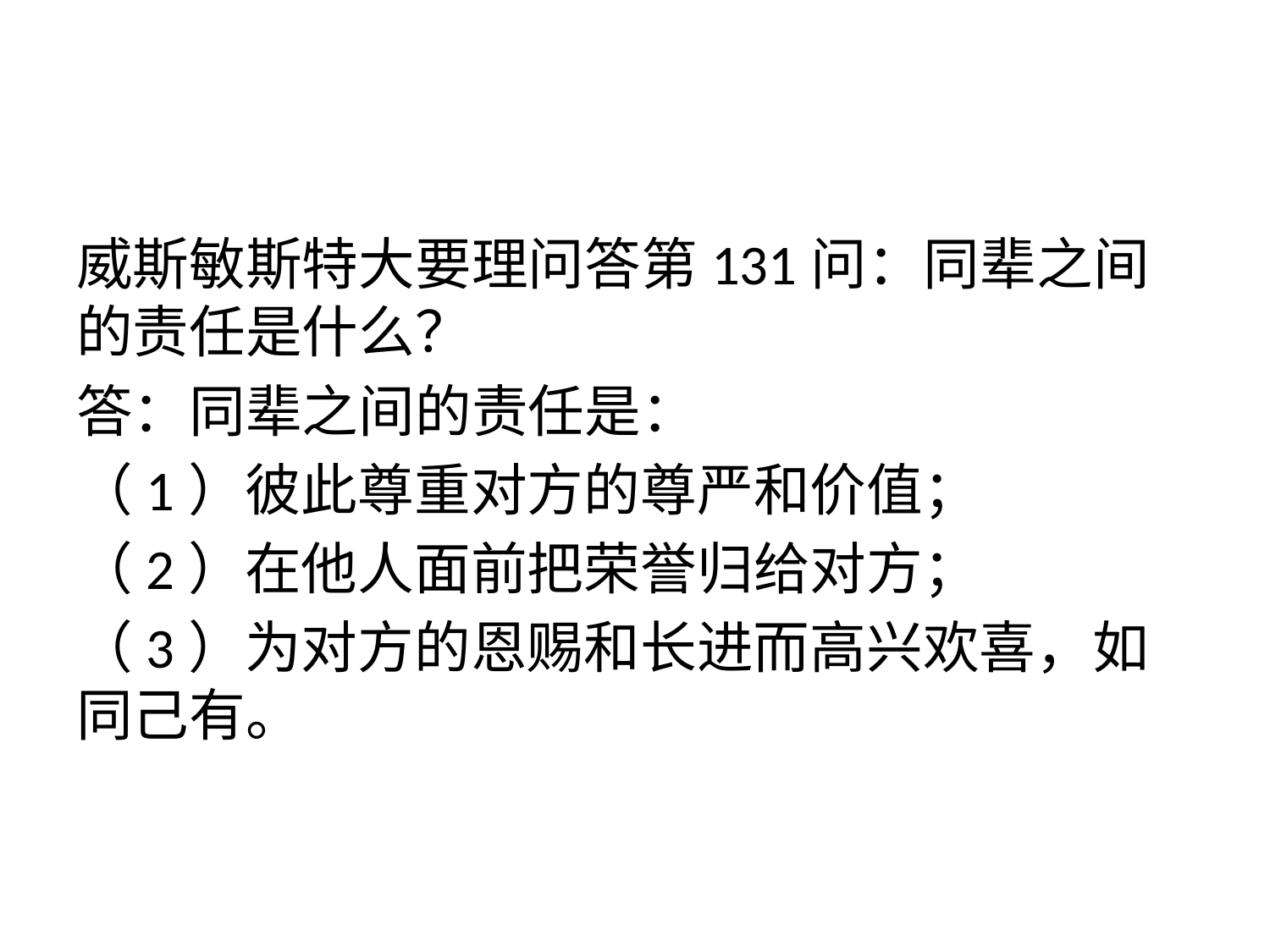

#
威斯敏斯特大要理问答第131问：同辈之间的责任是什么？
答：同辈之间的责任是：
（1）彼此尊重对方的尊严和价值；
（2）在他人面前把荣誉归给对方；
（3）为对方的恩赐和长进而高兴欢喜，如同己有。